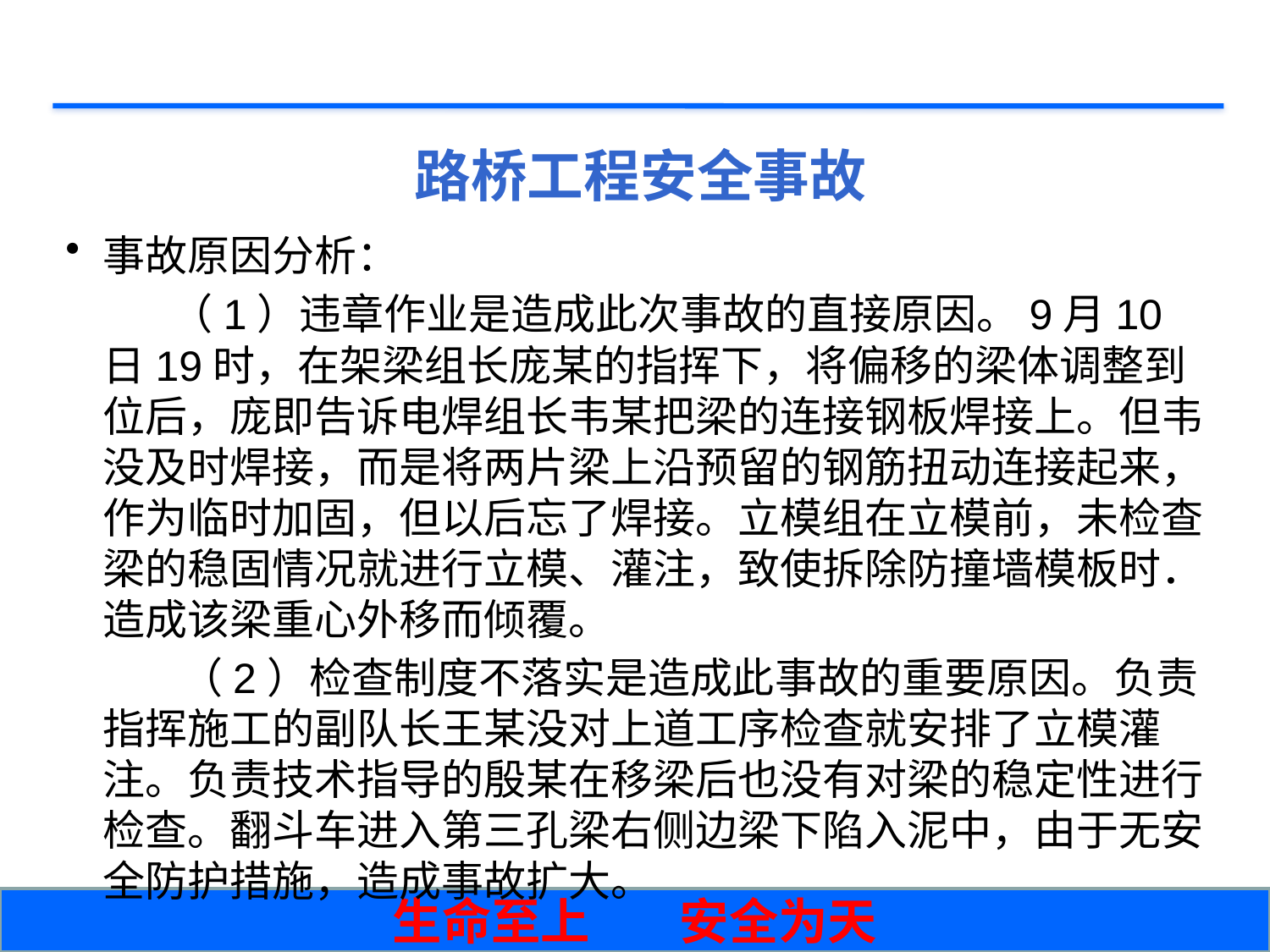

# 路桥工程安全事故
事故原因分析：
          （1）违章作业是造成此次事故的直接原因。9月10日19时，在架梁组长庞某的指挥下，将偏移的梁体调整到位后，庞即告诉电焊组长韦某把梁的连接钢板焊接上。但韦没及时焊接，而是将两片梁上沿预留的钢筋扭动连接起来，作为临时加固，但以后忘了焊接。立模组在立模前，未检查梁的稳固情况就进行立模、灌注，致使拆除防撞墙模板时．造成该梁重心外移而倾覆。
           （2）检查制度不落实是造成此事故的重要原因。负责指挥施工的副队长王某没对上道工序检查就安排了立模灌注。负责技术指导的殷某在移梁后也没有对梁的稳定性进行检查。翻斗车进入第三孔梁右侧边梁下陷入泥中，由于无安全防护措施，造成事故扩大。